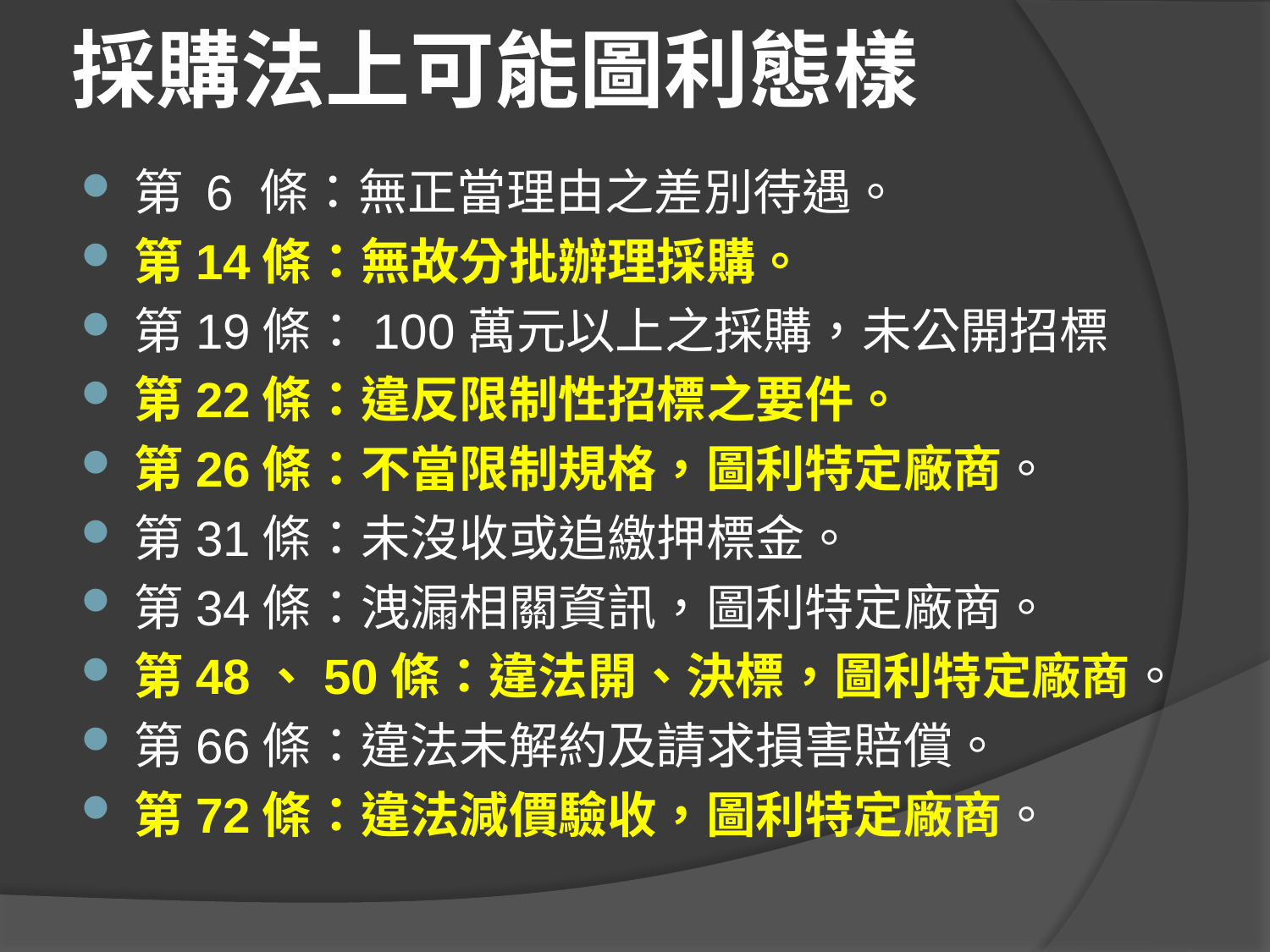

# 採購法上可能圖利態樣
第 6 條：無正當理由之差別待遇。
第14條：無故分批辦理採購。
第19條：100萬元以上之採購，未公開招標
第22條：違反限制性招標之要件。
第26條：不當限制規格，圖利特定廠商。
第31條：未沒收或追繳押標金。
第34條：洩漏相關資訊，圖利特定廠商。
第48、50條：違法開、決標，圖利特定廠商。
第66條：違法未解約及請求損害賠償。
第72條：違法減價驗收，圖利特定廠商。